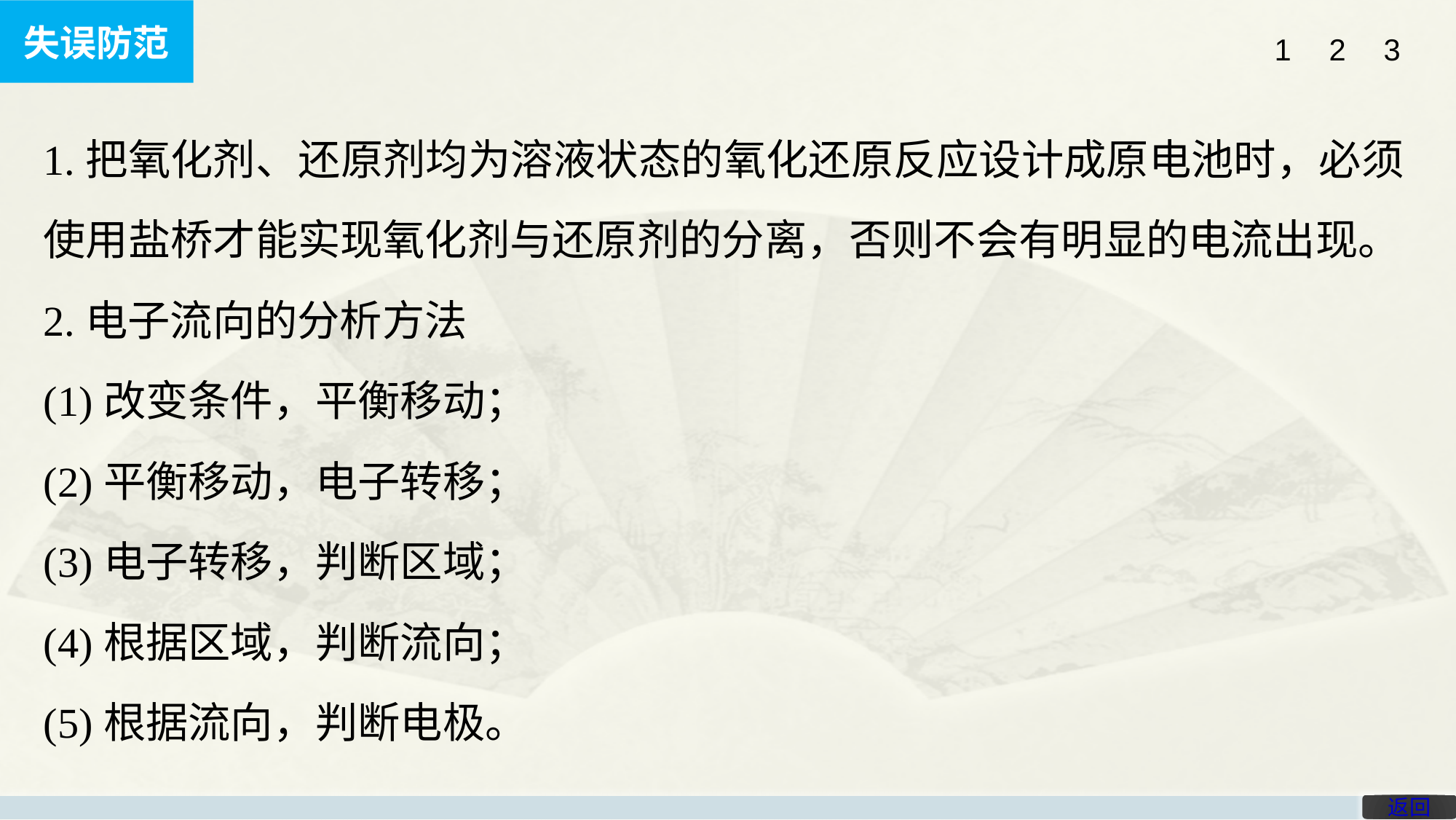

失误防范
1
2
3
1.把氧化剂、还原剂均为溶液状态的氧化还原反应设计成原电池时，必须使用盐桥才能实现氧化剂与还原剂的分离，否则不会有明显的电流出现。
2.电子流向的分析方法
(1)改变条件，平衡移动；
(2)平衡移动，电子转移；
(3)电子转移，判断区域；
(4)根据区域，判断流向；
(5)根据流向，判断电极。
返回